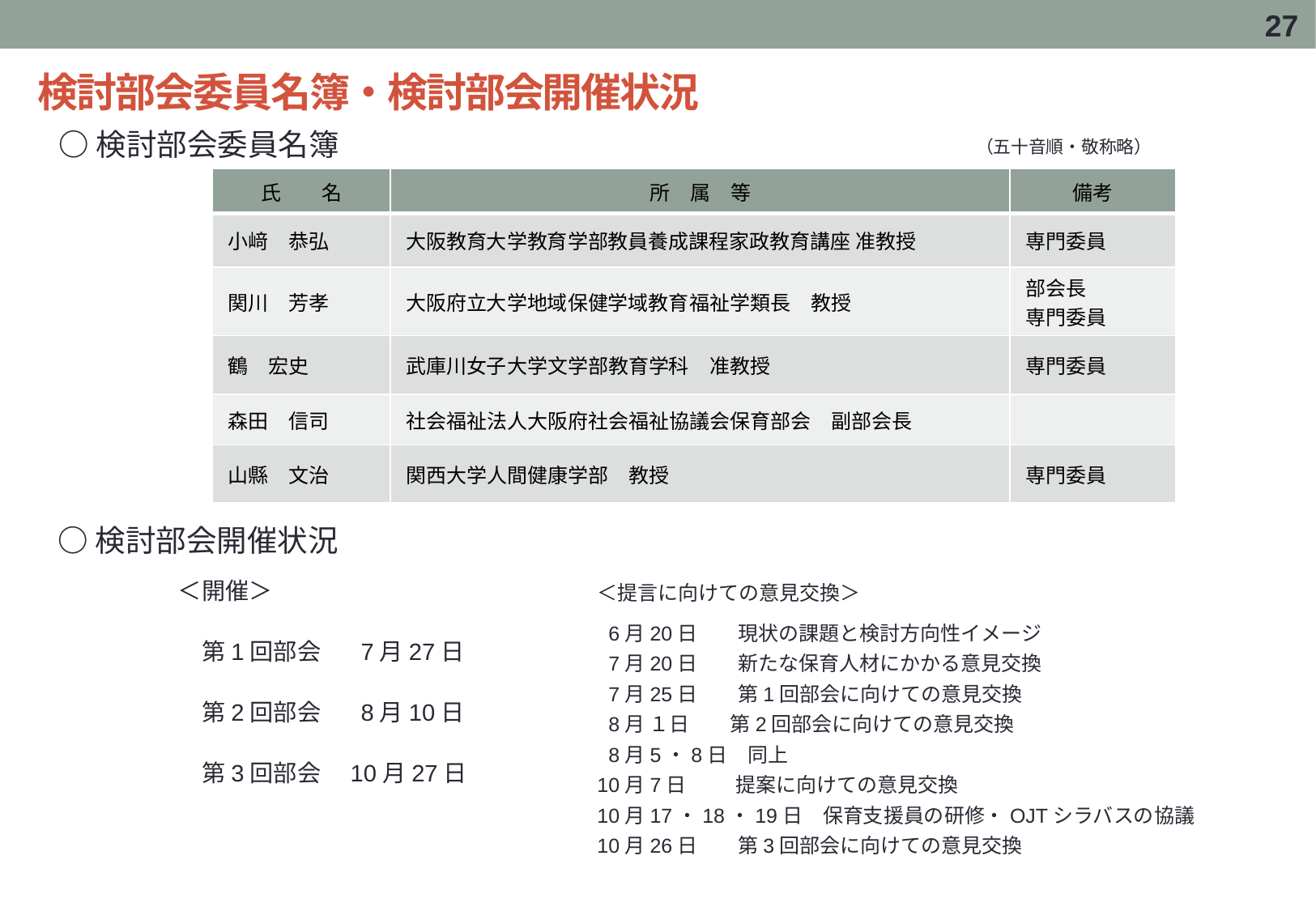

27
# 検討部会委員名簿・検討部会開催状況
○検討部会委員名簿
（五十音順・敬称略）
| 氏　　名 | 所　属　等 | 備考 |
| --- | --- | --- |
| 小﨑　恭弘 | 大阪教育大学教育学部教員養成課程家政教育講座 准教授 | 専門委員 |
| 関川　芳孝 | 大阪府立大学地域保健学域教育福祉学類長　教授 | 部会長 専門委員 |
| 鶴　宏史 | 武庫川女子大学文学部教育学科　准教授 | 専門委員 |
| 森田　信司 | 社会福祉法人大阪府社会福祉協議会保育部会　副部会長 |  |
| 山縣　文治 | 関西大学人間健康学部　教授 | 専門委員 |
○検討部会開催状況
＜開催＞

　第1回部会　  7月27日

　第2回部会　  8月10日

　第3回部会　10月27日
＜提言に向けての意見交換＞
  6月20日　　現状の課題と検討方向性イメージ
  7月20日　　新たな保育人材にかかる意見交換
  7月25日　　第1回部会に向けての意見交換
  8月 １日　　第2回部会に向けての意見交換
  8月5・8日　同上
10月7日　  　提案に向けての意見交換
10月17・18・19日　保育支援員の研修・OJTシラバスの協議
10月26日　　第3回部会に向けての意見交換